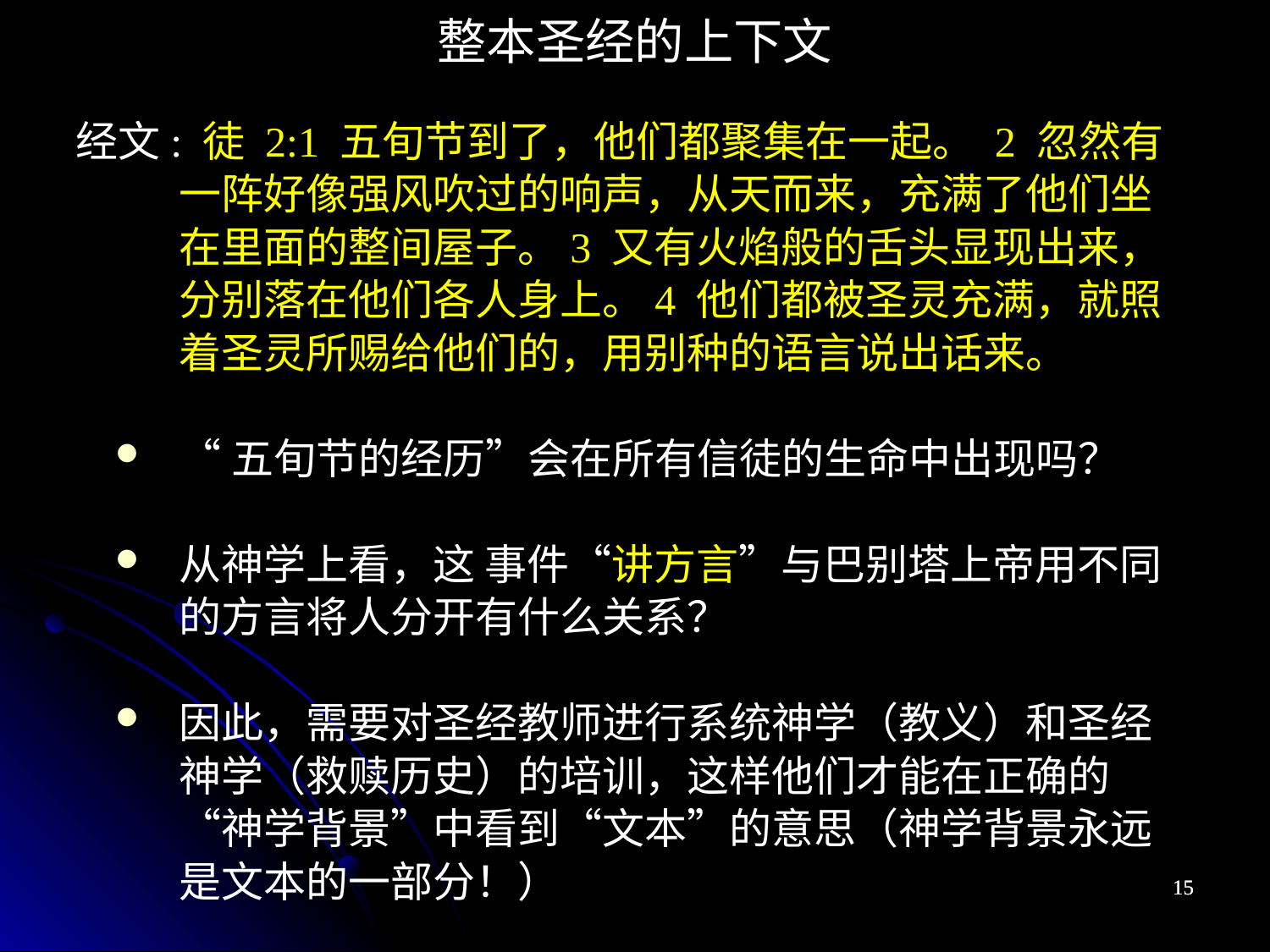

整本圣经的上下文
经文: 徒 2:1 五旬节到了，他们都聚集在一起。 2 忽然有一阵好像强风吹过的响声，从天而来，充满了他们坐在里面的整间屋子。3 又有火焰般的舌头显现出来，分别落在他们各人身上。4 他们都被圣灵充满，就照着圣灵所赐给他们的，用别种的语言说出话来。

“五旬节的经历”会在所有信徒的生命中出现吗？

从神学上看，这 事件“讲方言”与巴别塔上帝用不同的方言将人分开有什么关系？

因此，需要对圣经教师进行系统神学（教义）和圣经神学（救赎历史）的培训，这样他们才能在正确的“神学背景”中看到“文本”的意思（神学背景永远是文本的一部分！）
15
15